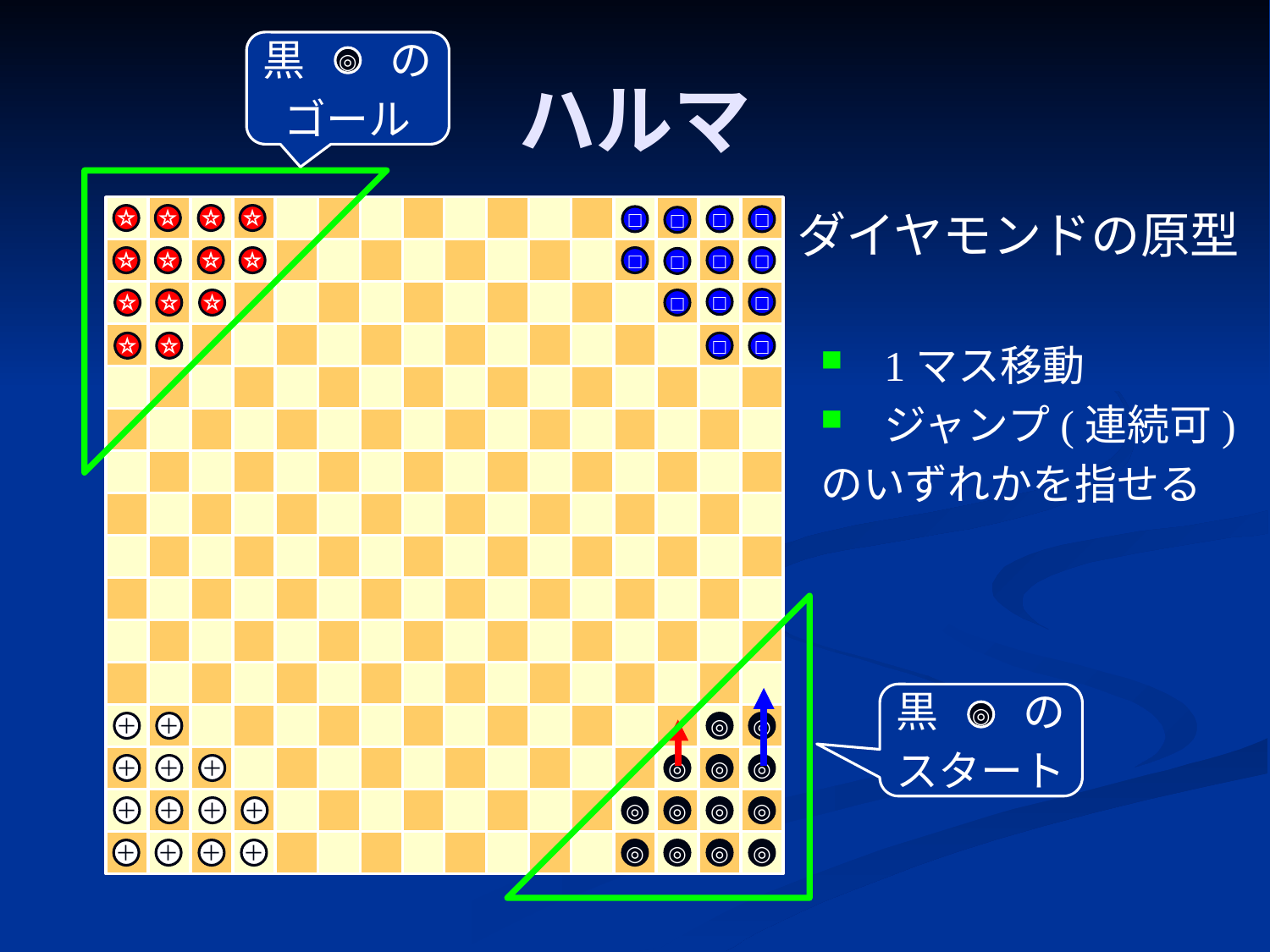

黒　　の
ゴール
◎
# ハルマ

ダイヤモンドの原型
☆
☆
☆
☆
□
□
□
□
☆
☆
☆
☆
□
□
□
□
□
□
□
☆
☆
☆
☆
☆
□
□
1マス移動
ジャンプ(連続可)
のいずれかを指せる

黒　　の
スタート
◎
＋
＋
◎
◎
＋
＋
＋
◎
◎
◎
＋
＋
＋
＋
◎
◎
◎
◎
＋
＋
＋
＋
◎
◎
◎
◎